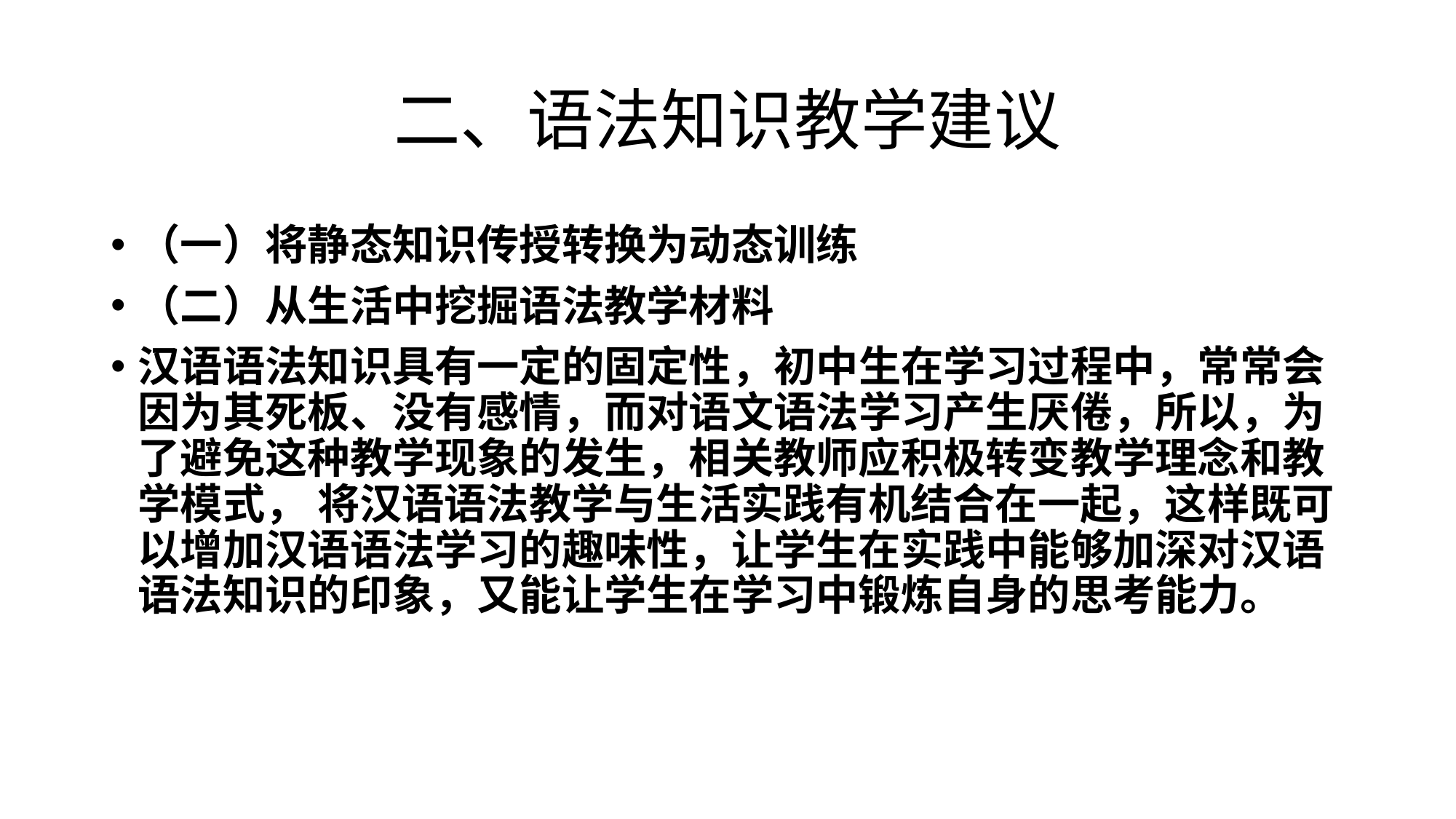

# 二、语法知识教学建议
（一）将静态知识传授转换为动态训练
（二）从生活中挖掘语法教学材料
汉语语法知识具有一定的固定性，初中生在学习过程中，常常会因为其死板、没有感情，而对语文语法学习产生厌倦，所以，为了避免这种教学现象的发生，相关教师应积极转变教学理念和教学模式， 将汉语语法教学与生活实践有机结合在一起，这样既可以增加汉语语法学习的趣味性，让学生在实践中能够加深对汉语语法知识的印象，又能让学生在学习中锻炼自身的思考能力。